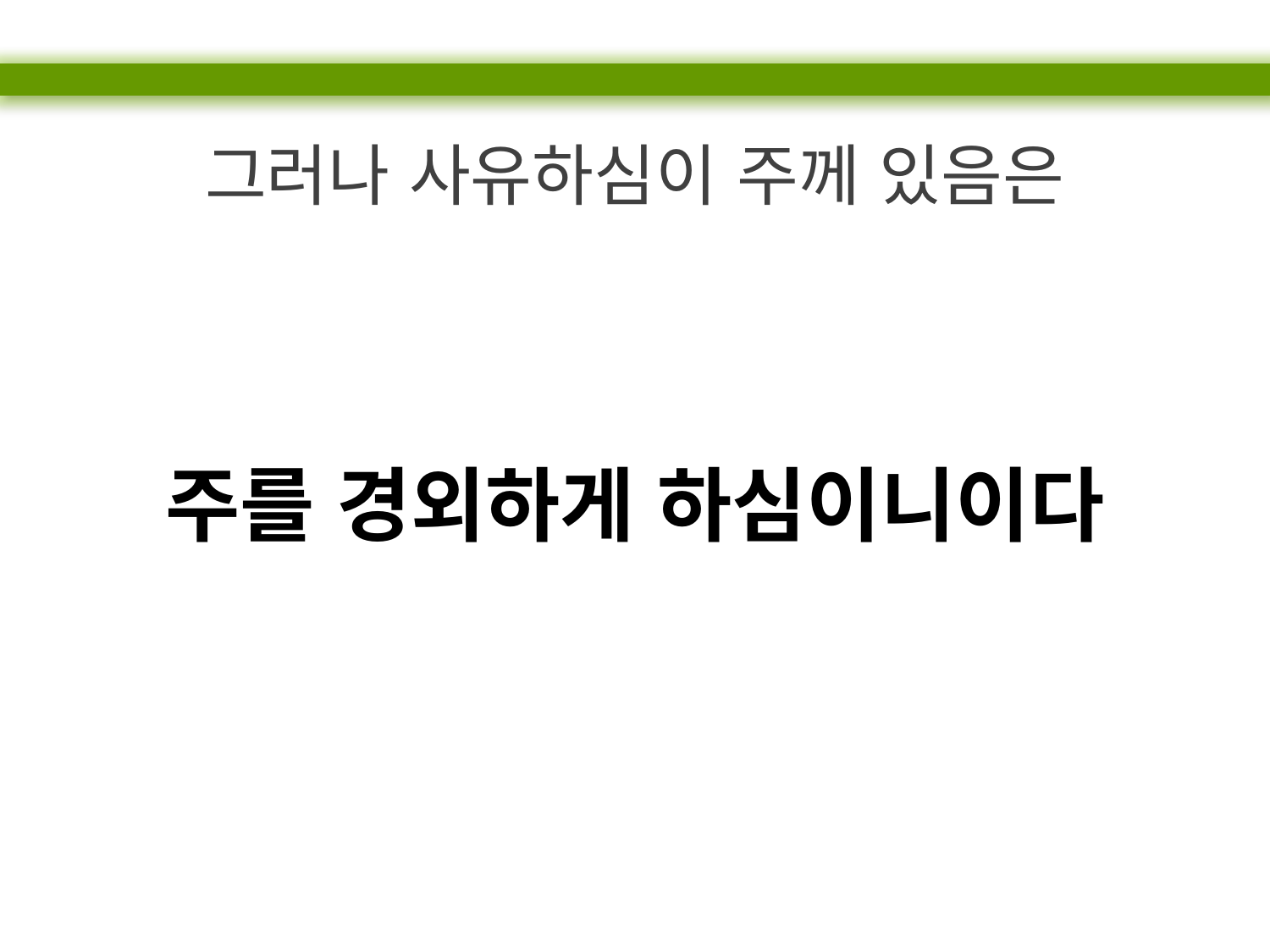

그러나 사유하심이 주께 있음은
주를 경외하게 하심이니이다